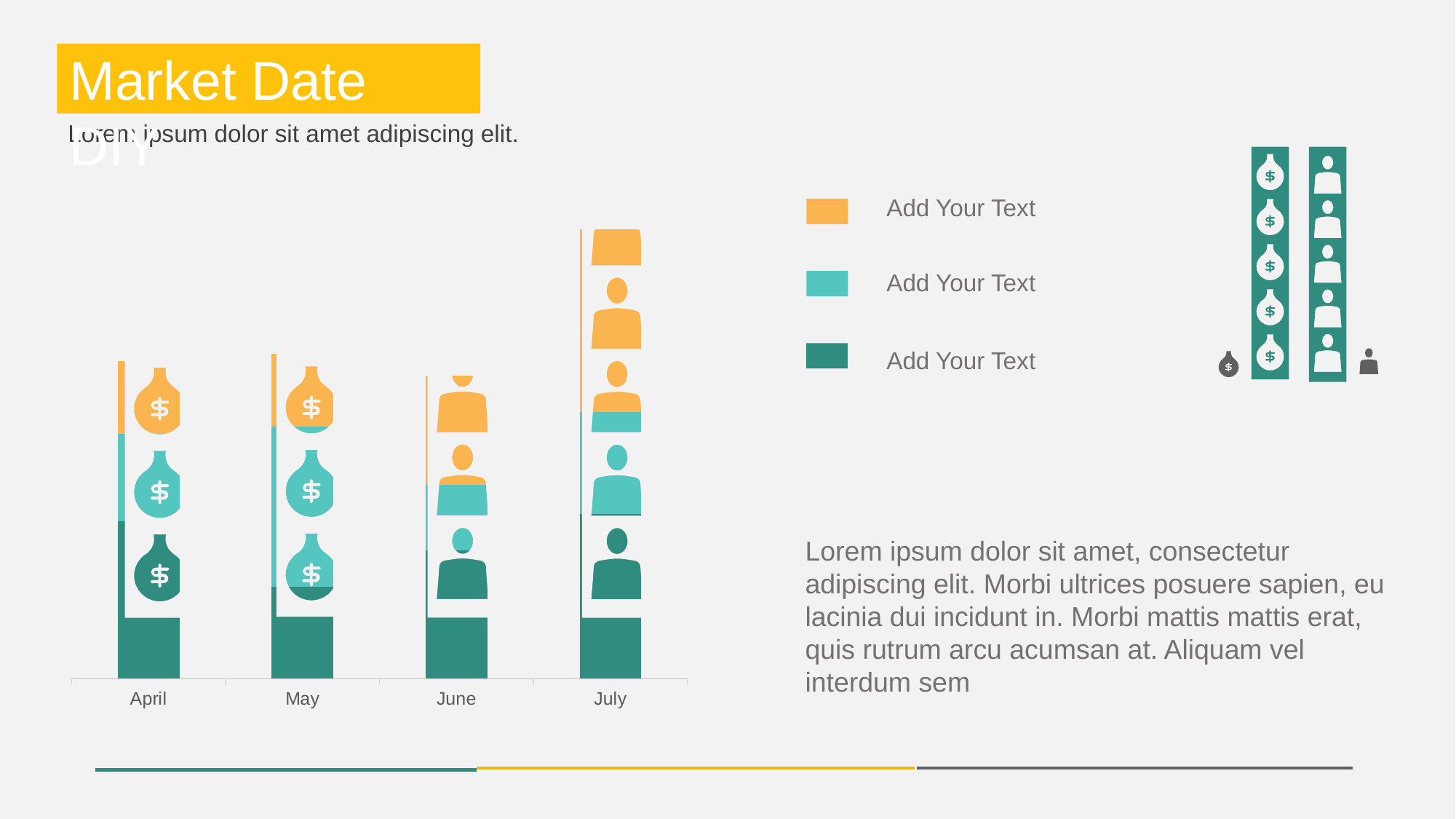

Market Date DIY

Lorem ipsum dolor sit amet adipiscing elit.

### Chart

| Category | 系列 1 | 系列 2 | 系列 3 |
|---|---|---|---|
| April | 4.3 | 2.4 | 2.0 |
| May | 2.5 | 4.4 | 2.0 |
| June | 3.5 | 1.8 | 3.0 |
| July | 4.5 | 2.8 | 5.0 |

Add Your Text

Add Your Text

Add Your Text

Lorem ipsum dolor sit amet, consectetur adipiscing elit. Morbi ultrices posuere sapien, eu lacinia dui incidunt in. Morbi mattis mattis erat, quis rutrum arcu acumsan at. Aliquam vel interdum sem